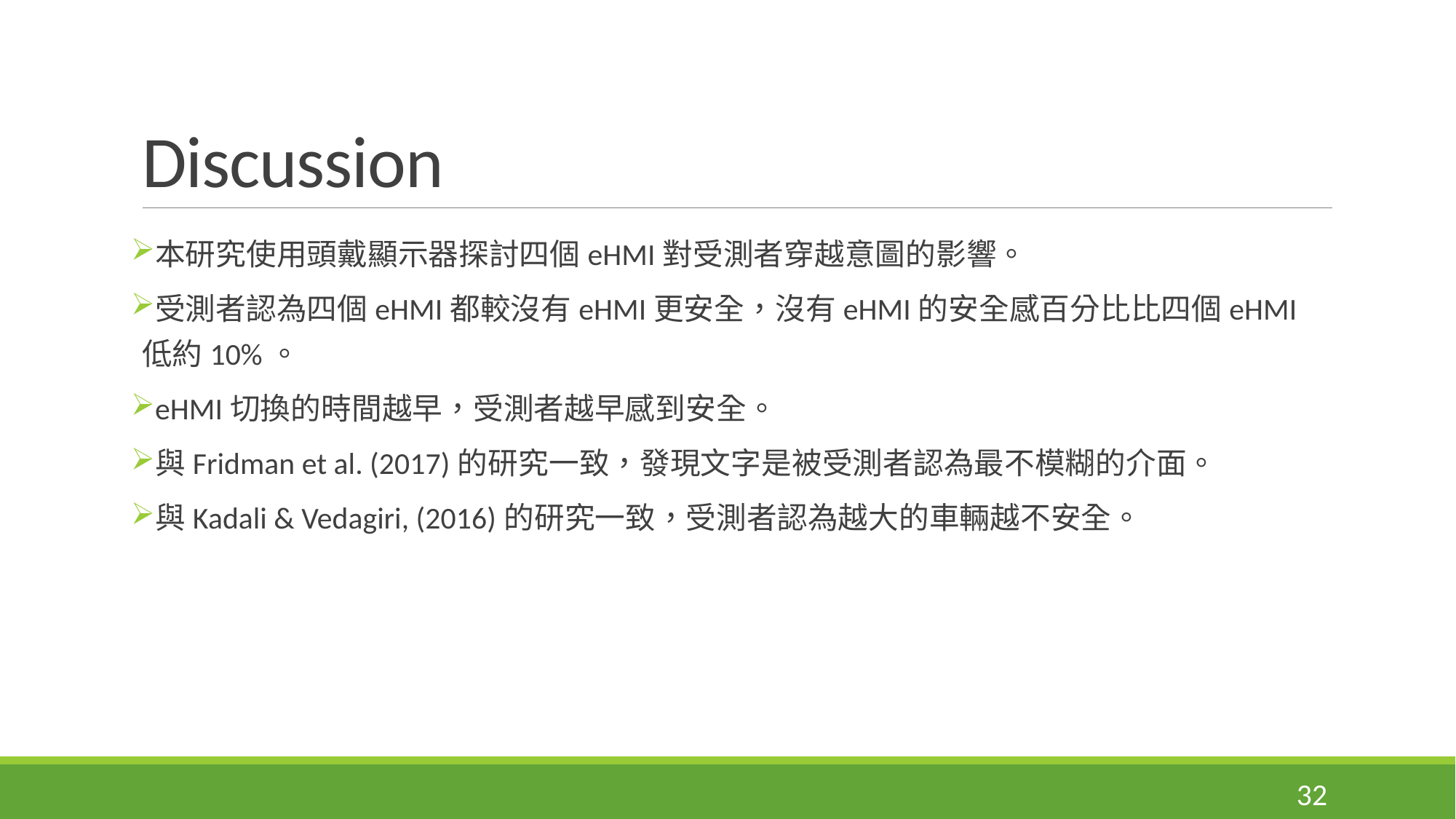

# Discussion
本研究使用頭戴顯示器探討四個eHMI對受測者穿越意圖的影響。
受測者認為四個eHMI都較沒有eHMI更安全，沒有eHMI的安全感百分比比四個eHMI低約10%。
eHMI切換的時間越早，受測者越早感到安全。
與Fridman et al. (2017)的研究一致，發現文字是被受測者認為最不模糊的介面。
與Kadali & Vedagiri, (2016)的研究一致，受測者認為越大的車輛越不安全。

32